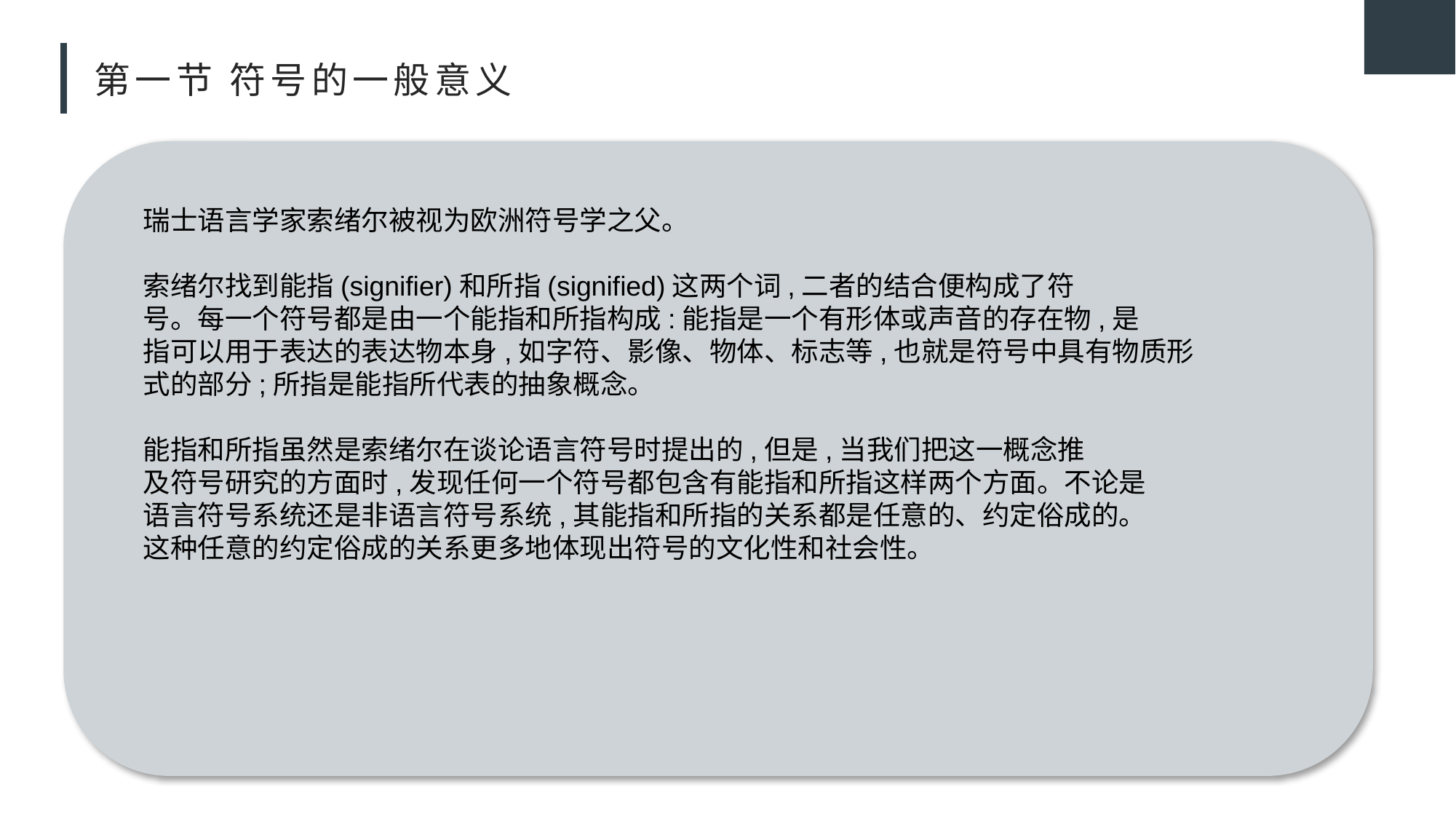

# 第一节 符号的一般意义

瑞士语言学家索绪尔被视为欧洲符号学之父。

索绪尔找到能指(signifier)和所指(signified)这两个词,二者的结合便构成了符
号。每一个符号都是由一个能指和所指构成:能指是一个有形体或声音的存在物,是
指可以用于表达的表达物本身,如字符、影像、物体、标志等,也就是符号中具有物质形
式的部分;所指是能指所代表的抽象概念。

能指和所指虽然是索绪尔在谈论语言符号时提出的,但是,当我们把这一概念推
及符号研究的方面时,发现任何一个符号都包含有能指和所指这样两个方面。不论是
语言符号系统还是非语言符号系统,其能指和所指的关系都是任意的、约定俗成的。
这种任意的约定俗成的关系更多地体现出符号的文化性和社会性。